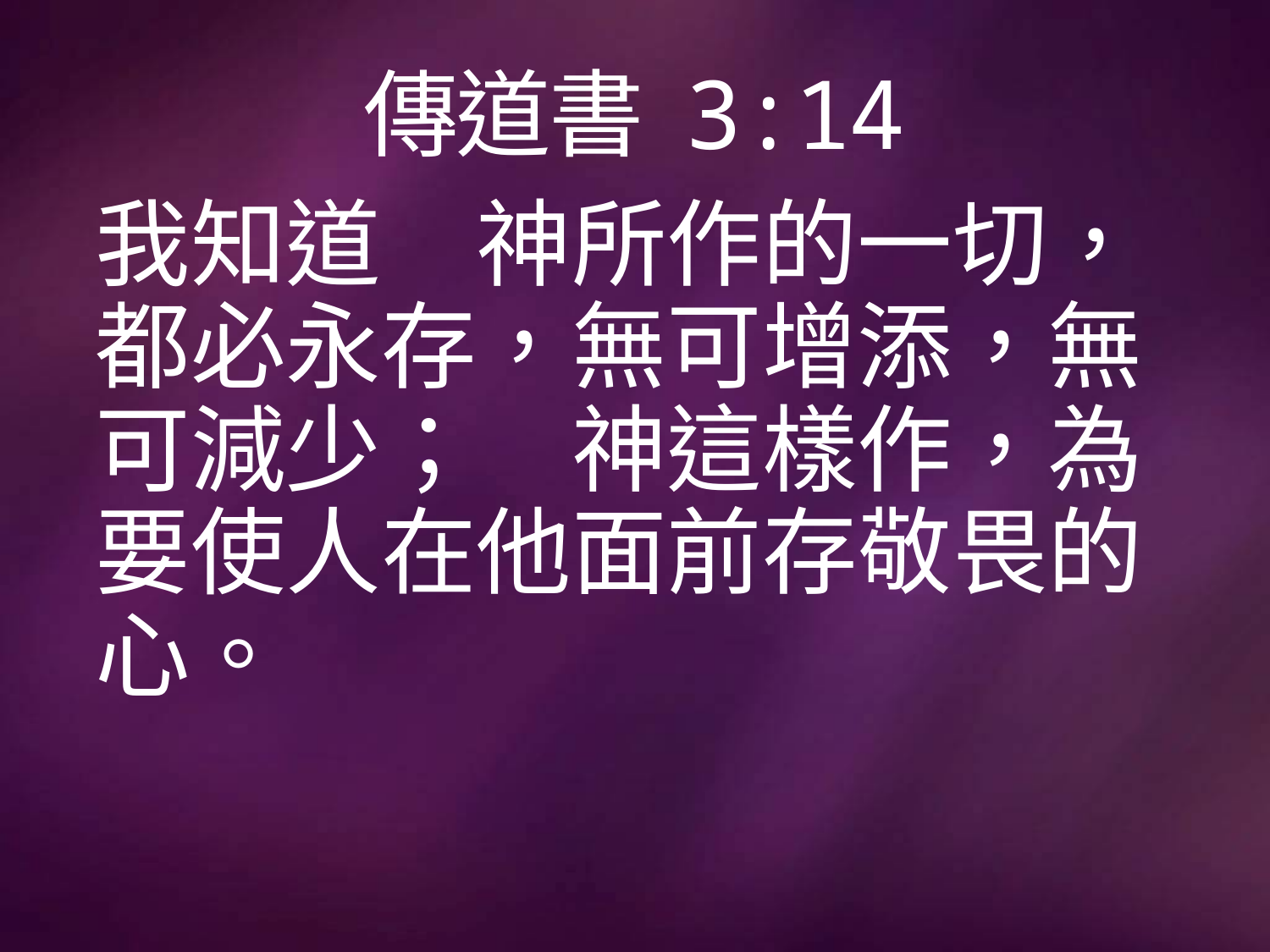

# 傳道書 3:14
我知道　神所作的一切，都必永存，無可增添，無可減少；　神這樣作，為要使人在他面前存敬畏的心。